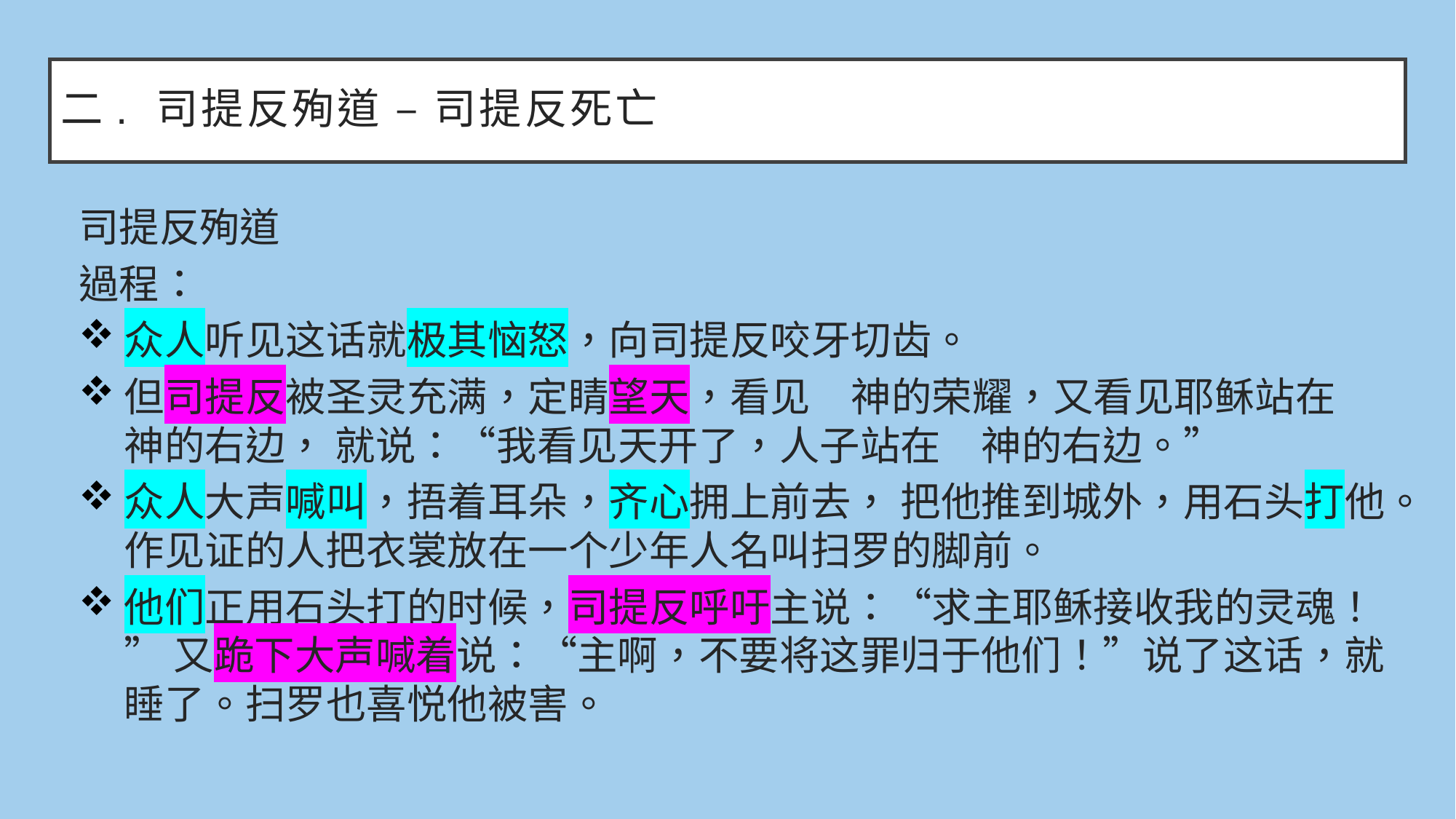

# 二. 司提反殉道 – 司提反死亡
司提反殉道
過程：
众人听见这话就极其恼怒，向司提反咬牙切齿。
但司提反被圣灵充满，定睛望天，看见　神的荣耀，又看见耶稣站在　神的右边， 就说：“我看见天开了，人子站在　神的右边。”
众人大声喊叫，捂着耳朵，齐心拥上前去， 把他推到城外，用石头打他。作见证的人把衣裳放在一个少年人名叫扫罗的脚前。
他们正用石头打的时候，司提反呼吁主说：“求主耶稣接收我的灵魂！” 又跪下大声喊着说：“主啊，不要将这罪归于他们！”说了这话，就睡了。扫罗也喜悦他被害。